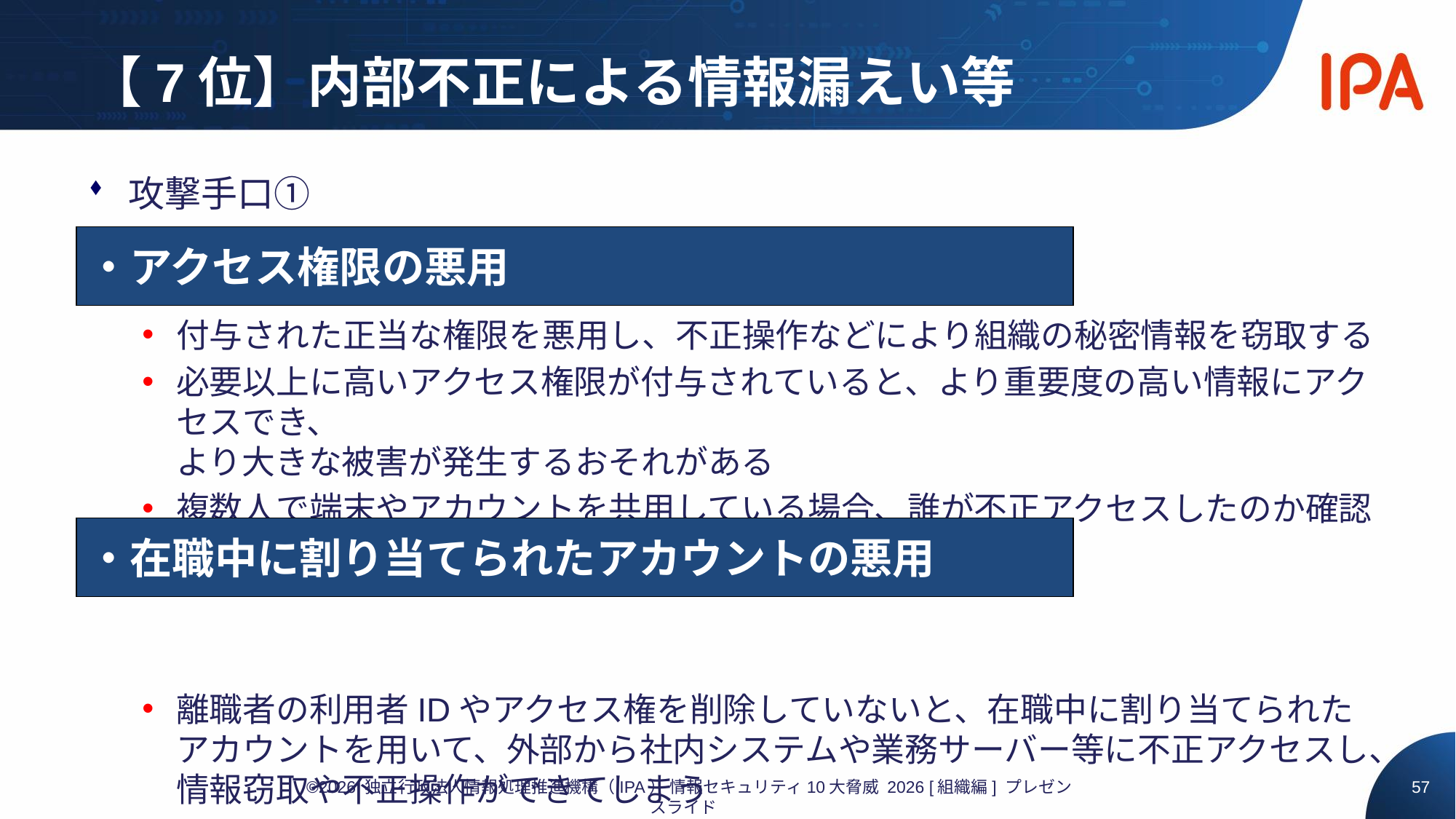

# 【7位】内部不正による情報漏えい等
攻撃手口①

付与された正当な権限を悪用し、不正操作などにより組織の秘密情報を窃取する
必要以上に高いアクセス権限が付与されていると、より重要度の高い情報にアクセスでき、
より大きな被害が発生するおそれがある
複数人で端末やアカウントを共用している場合、誰が不正アクセスしたのか確認できない

離職者の利用者IDやアクセス権を削除していないと、在職中に割り当てられた
アカウントを用いて、外部から社内システムや業務サーバー等に不正アクセスし、情報窃取や不正操作ができてしまう

・アクセス権限の悪用
・在職中に割り当てられたアカウントの悪用
57
©2026 独立行政法人情報処理推進機構（IPA） 情報セキュリティ10大脅威 2026 [組織編] プレゼンスライド